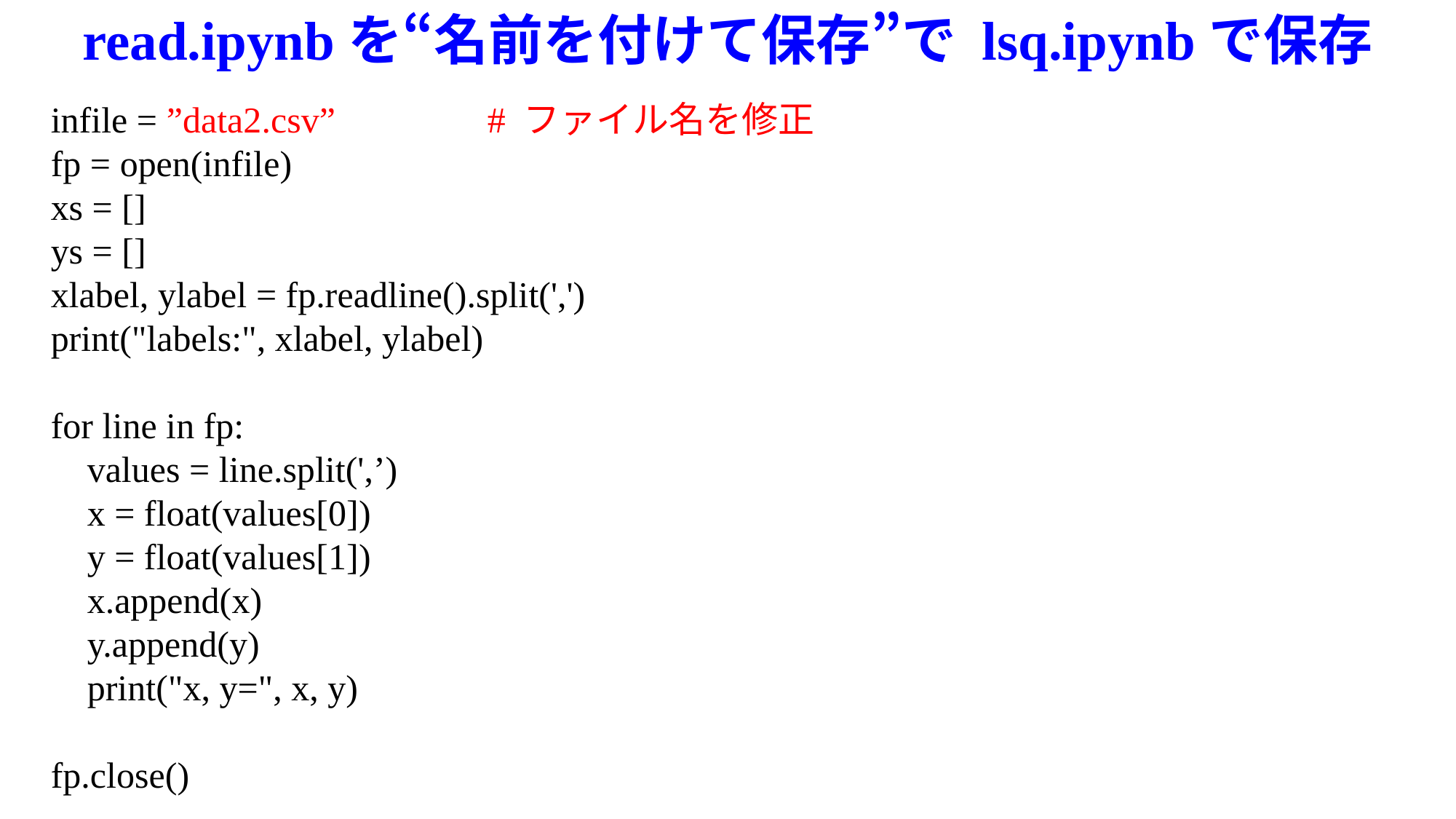

read.ipynbを“名前を付けて保存”で lsq.ipynbで保存
infile = ”data2.csv”		# ファイル名を修正
fp = open(infile)
xs = []
ys = []
xlabel, ylabel = fp.readline().split(',')
print("labels:", xlabel, ylabel)

for line in fp:
    values = line.split(',’)
    x = float(values[0])
    y = float(values[1])
    x.append(x)
    y.append(y)
    print("x, y=", x, y)

fp.close()